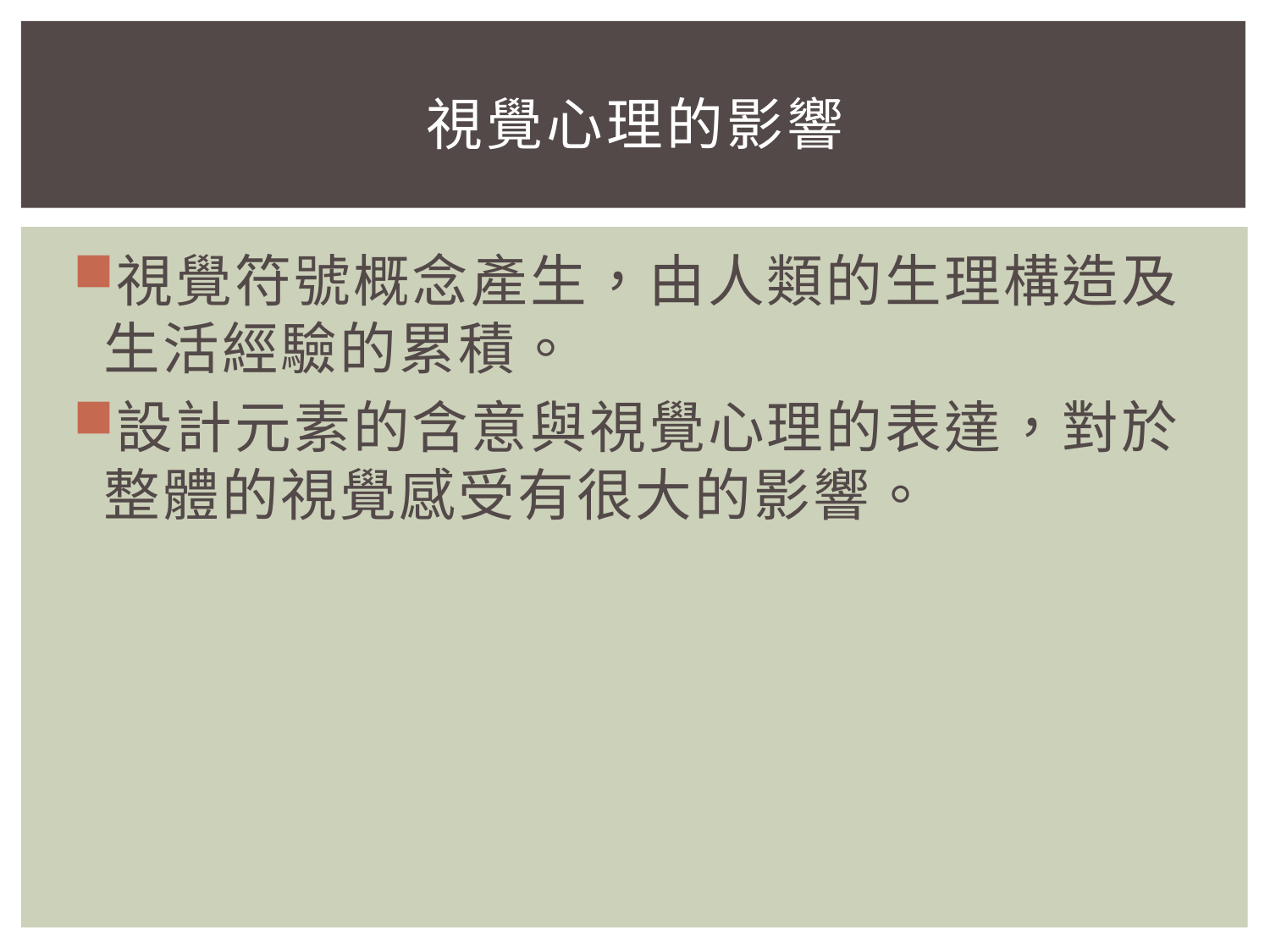

# 視覺心理的影響
視覺符號概念產生，由人類的生理構造及生活經驗的累積。
設計元素的含意與視覺心理的表達，對於整體的視覺感受有很大的影響。